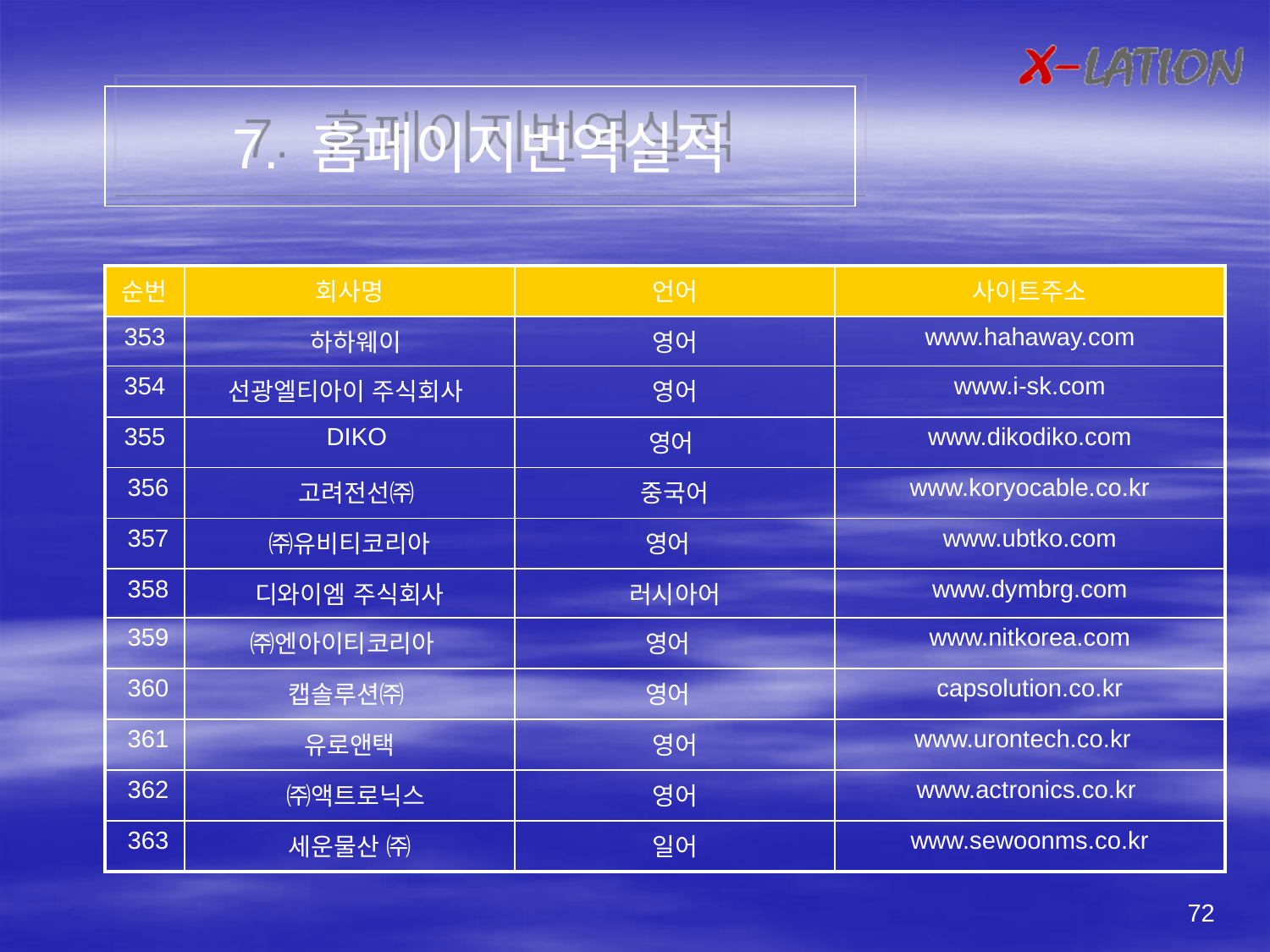

7. 홈페이지번역실적
| 순번 | 회사명 | 언어 | 사이트주소 |
| --- | --- | --- | --- |
| 353 | 하하웨이 | 영어 | www.hahaway.com |
| 354 | 선광엘티아이 주식회사 | 영어 | www.i-sk.com |
| 355 | DIKO | 영어 | www.dikodiko.com |
| 356 | 고려전선㈜ | 중국어 | www.koryocable.co.kr |
| 357 | ㈜유비티코리아 | 영어 | www.ubtko.com |
| 358 | 디와이엠 주식회사 | 러시아어 | www.dymbrg.com |
| 359 | ㈜엔아이티코리아 | 영어 | www.nitkorea.com |
| 360 | 캡솔루션㈜ | 영어 | capsolution.co.kr |
| 361 | 유로앤택 | 영어 | www.urontech.co.kr |
| 362 | ㈜액트로닉스 | 영어 | www.actronics.co.kr |
| 363 | 세운물산 ㈜ | 일어 | www.sewoonms.co.kr |
72